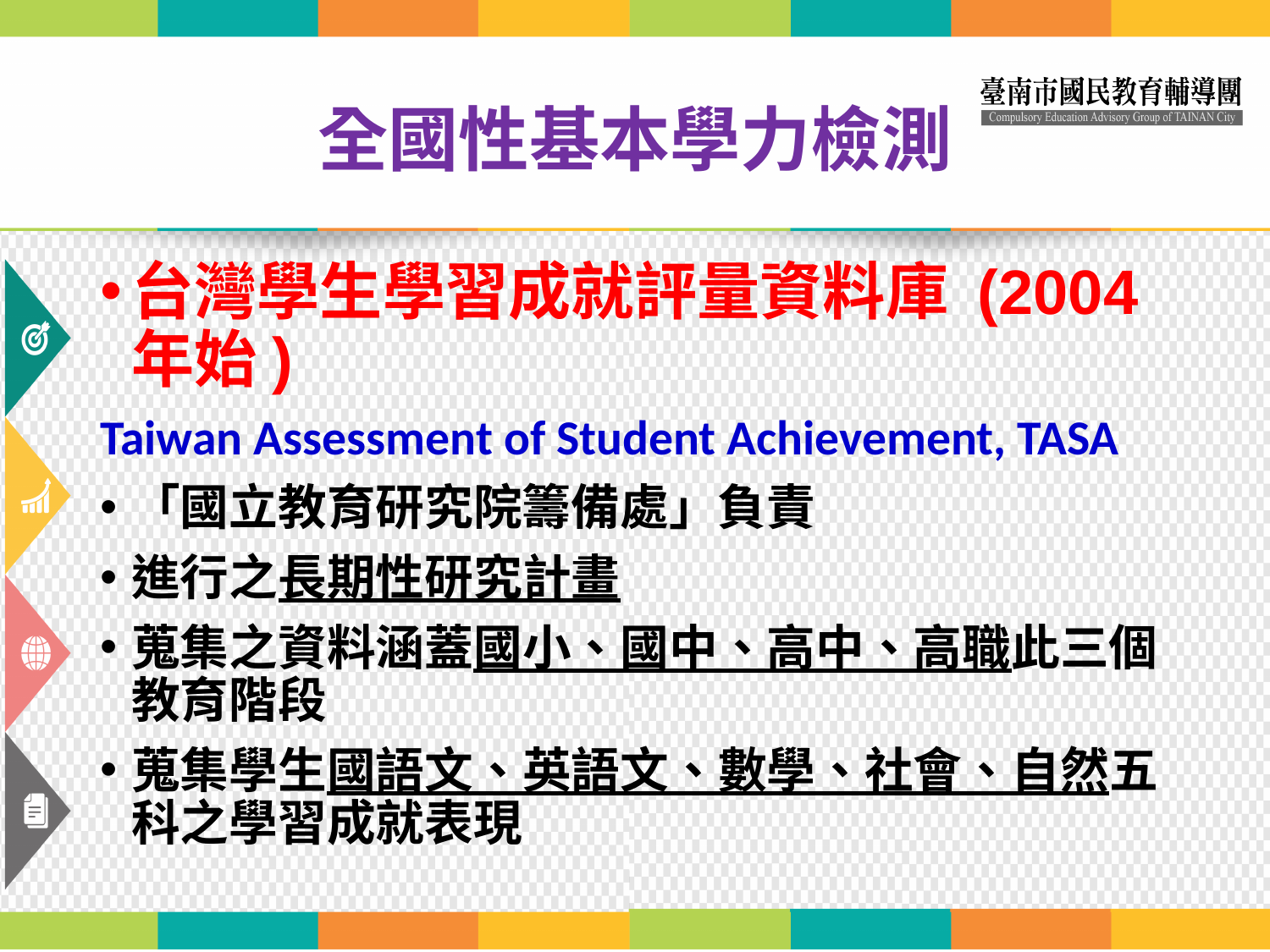

# 全國性基本學力檢測
台灣學生學習成就評量資料庫 (2004年始)
Taiwan Assessment of Student Achievement, TASA
「國立教育研究院籌備處」負責
進行之長期性研究計畫
蒐集之資料涵蓋國小、國中、高中、高職此三個教育階段
蒐集學生國語文、英語文、數學、社會、自然五科之學習成就表現